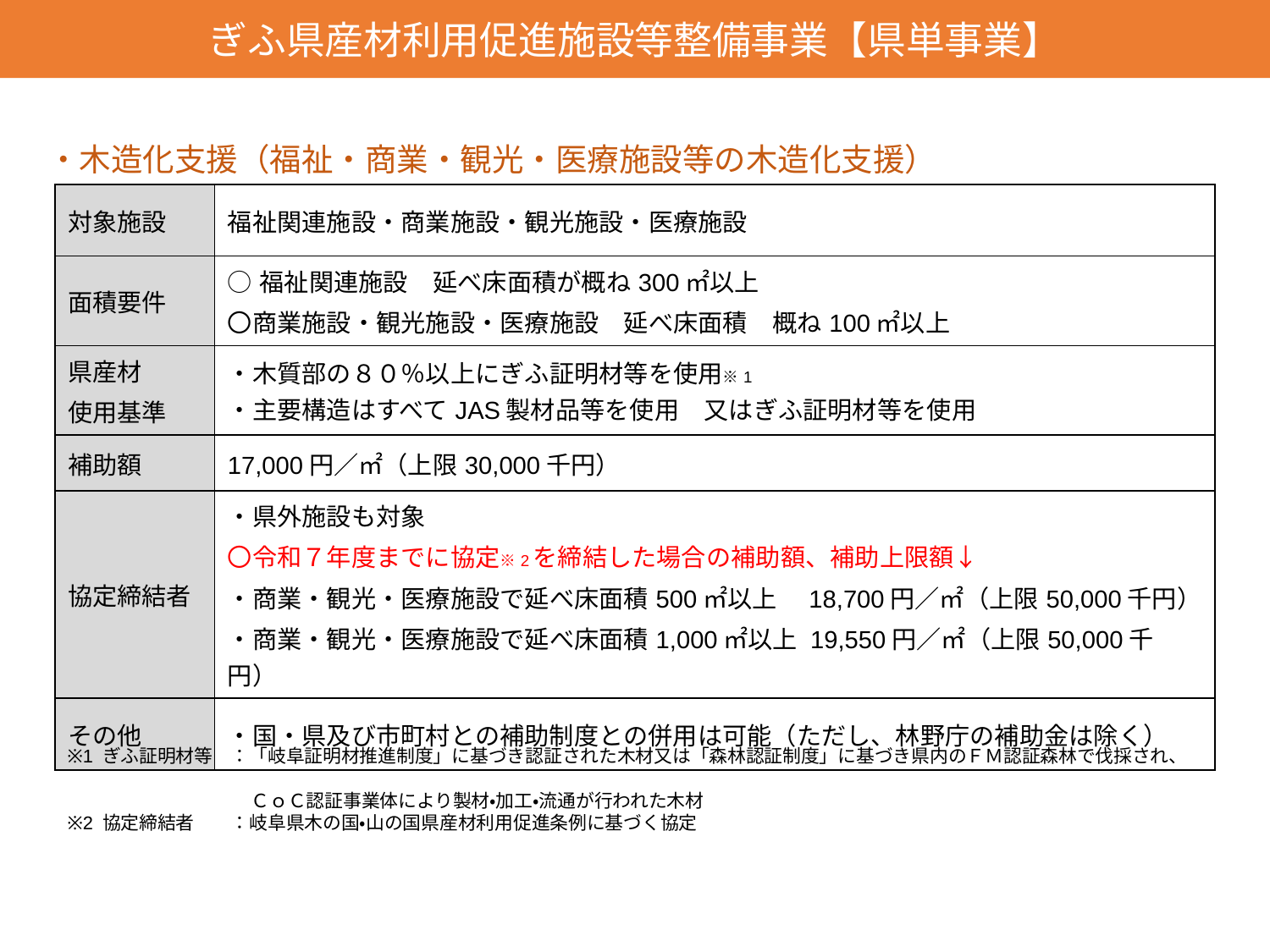

ぎふ県産材利用促進施設等整備事業【県単事業】
・木造化支援（福祉・商業・観光・医療施設等の木造化支援）
| 対象施設 | 福祉関連施設・商業施設・観光施設・医療施設 |
| --- | --- |
| 面積要件 | ○福祉関連施設　延べ床面積が概ね300㎡以上 〇商業施設・観光施設・医療施設　延べ床面積　概ね100㎡以上 |
| 県産材 使用基準 | ・木質部の８０％以上にぎふ証明材等を使用※1 ・主要構造はすべてJAS製材品等を使用　又はぎふ証明材等を使用 |
| 補助額 | 17,000円／㎡（上限30,000千円） |
| 協定締結者 | ・県外施設も対象 〇令和７年度までに協定※2を締結した場合の補助額、補助上限額↓ ・商業・観光・医療施設で延べ床面積500㎡以上　18,700円／㎡（上限50,000千円） ・商業・観光・医療施設で延べ床面積1,000㎡以上 19,550円／㎡（上限50,000千円） |
| その他 | ・国・県及び市町村との補助制度との併用は可能（ただし、林野庁の補助金は除く） |
※1 ぎふ証明材等　：「岐阜証明材推進制度」に基づき認証された木材又は「森林認証制度」に基づき県内のＦＭ認証森林で伐採され、
　　　　　　　　　　ＣｏＣ認証事業体により製材・加工・流通が行われた木材
※2 協定締結者　　：岐阜県木の国・山の国県産材利用促進条例に基づく協定